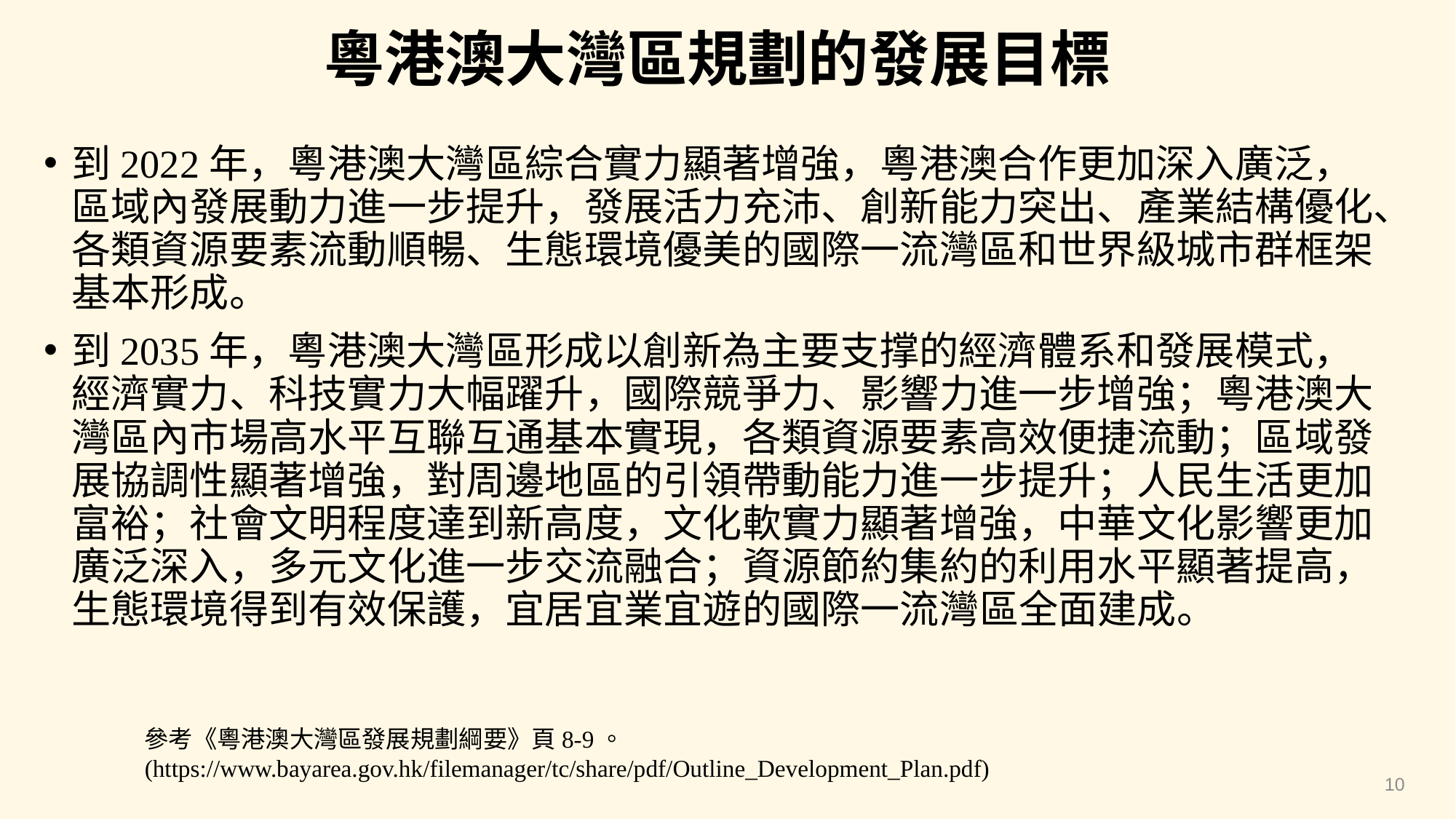

粵港澳大灣區規劃的發展目標
到2022年，粵港澳大灣區綜合實力顯著增強，粵港澳合作更加深入廣泛，區域內發展動力進一步提升，發展活力充沛、創新能力突出、產業結構優化、各類資源要素流動順暢、生態環境優美的國際一流灣區和世界級城市群框架基本形成。
到2035年，粵港澳大灣區形成以創新為主要支撑的經濟體系和發展模式，經濟實力、科技實力大幅躍升，國際競爭力、影響力進一步增強；粵港澳大灣區內市場高水平互聯互通基本實現，各類資源要素高效便捷流動；區域發展協調性顯著增強，對周邊地區的引領帶動能力進一步提升；人民生活更加富裕；社會文明程度達到新高度，文化軟實力顯著增強，中華文化影響更加廣泛深入，多元文化進一步交流融合；資源節約集約的利用水平顯著提高，生態環境得到有效保護，宜居宜業宜遊的國際一流灣區全面建成。
參考《粵港澳大灣區發展規劃綱要》頁8-9。
(https://www.bayarea.gov.hk/filemanager/tc/share/pdf/Outline_Development_Plan.pdf)